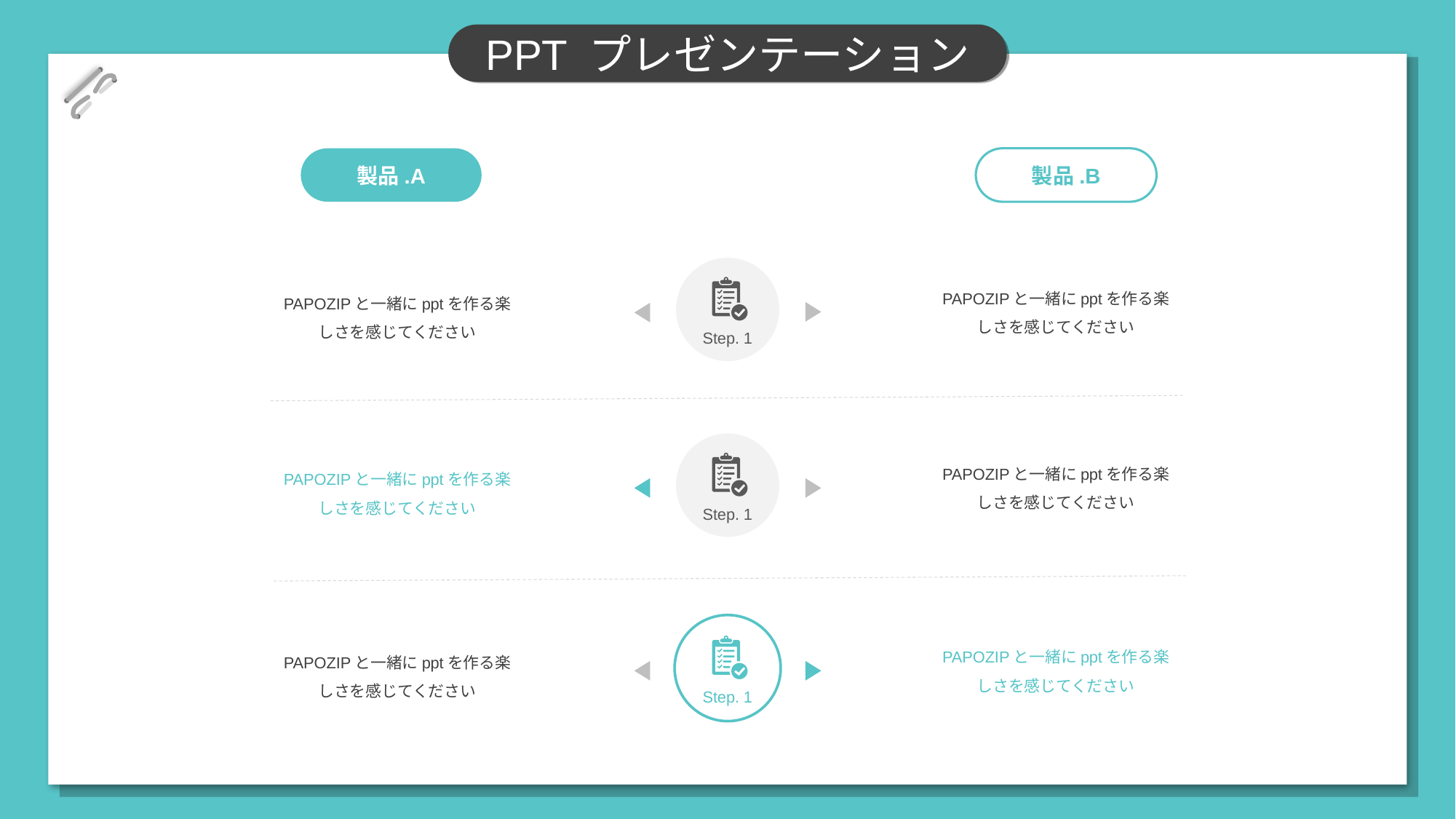

PPT プレゼンテーション

製品.B
製品.A

PAPOZIPと一緒にpptを作る楽しさを感じてください

PAPOZIPと一緒にpptを作る楽しさを感じてください
▶
◀
Step. 1

PAPOZIPと一緒にpptを作る楽しさを感じてください

PAPOZIPと一緒にpptを作る楽しさを感じてください
▶
◀
Step. 1

PAPOZIPと一緒にpptを作る楽しさを感じてください

PAPOZIPと一緒にpptを作る楽しさを感じてください
▶
◀
Step. 1